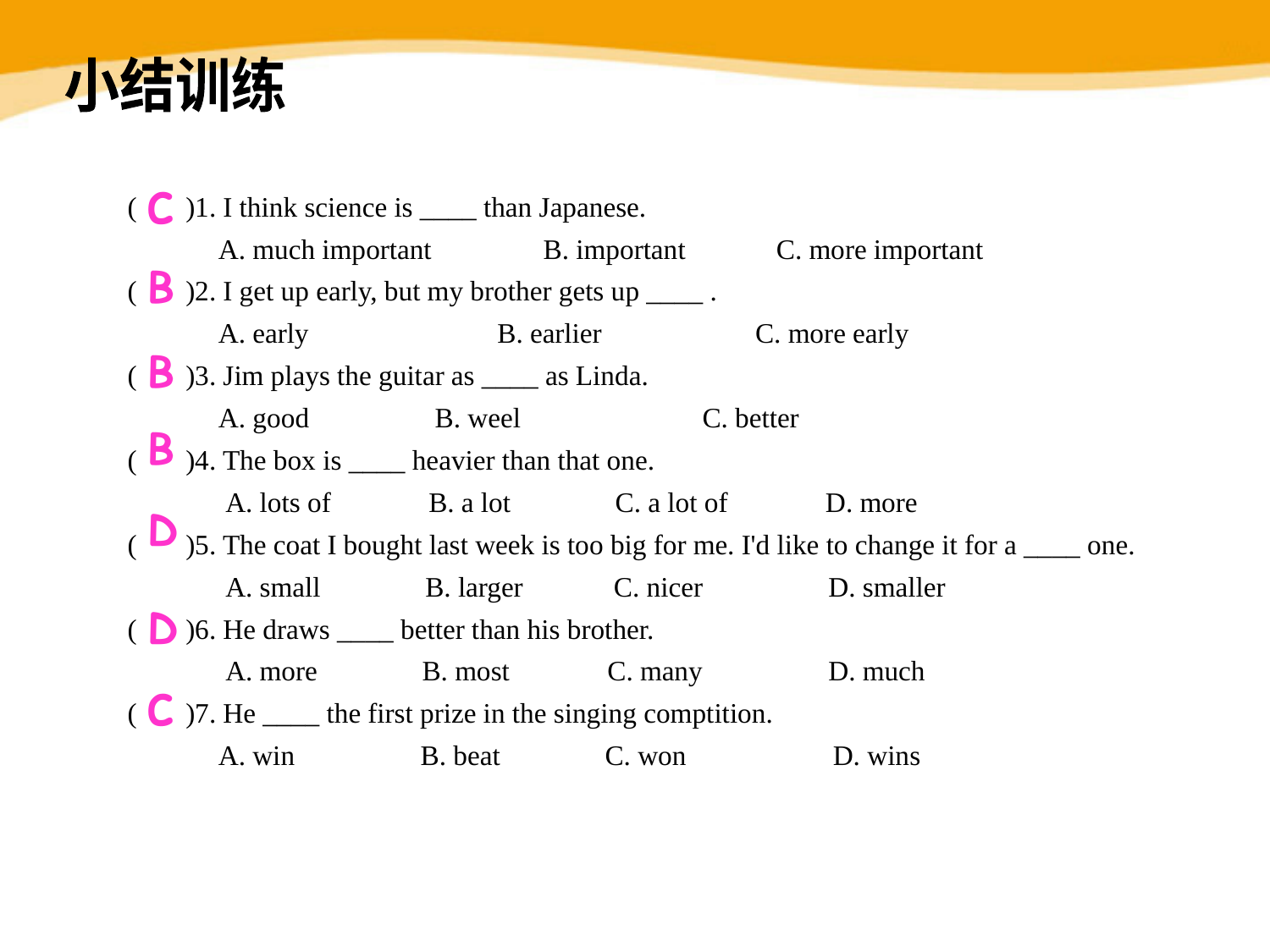

小结训练
(       )1. I think science is ____ than Japanese.
             A. much important                B. important             C. more important
(       )2. I get up early, but my brother gets up ____ .
             A. early                           B. earlier                      C. more early
(       )3. Jim plays the guitar as ____ as Linda.
             A. good                  B. weel                          C. better
(       )4. The box is ____ heavier than that one.
              A. lots of              B. a lot               C. a lot of              D. more
(       )5. The coat I bought last week is too big for me. I'd like to change it for a ____ one.
              A. small               B. larger             C. nicer                  D. smaller
(       )6. He draws ____ better than his brother.
              A. more               B. most              C. many                  D. much
(       )7. He ____ the first prize in the singing comptition.
             A. win                  B. beat               C. won                     D. wins
C
B
B
B
D
D
C